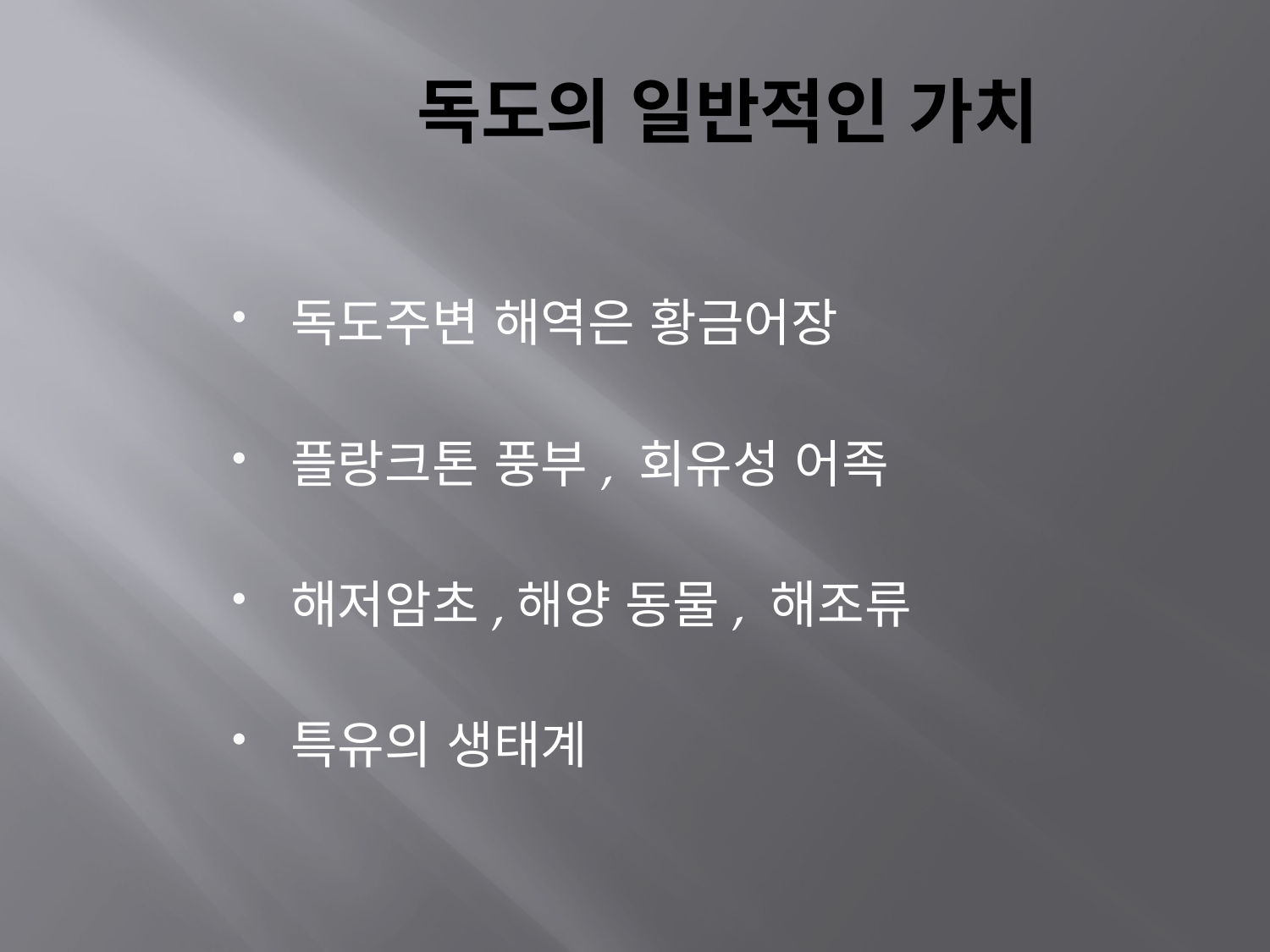

독도의 일반적인 가치
독도주변 해역은 황금어장

플랑크톤 풍부, 회유성 어족

해저암초,해양 동물, 해조류

특유의 생태계